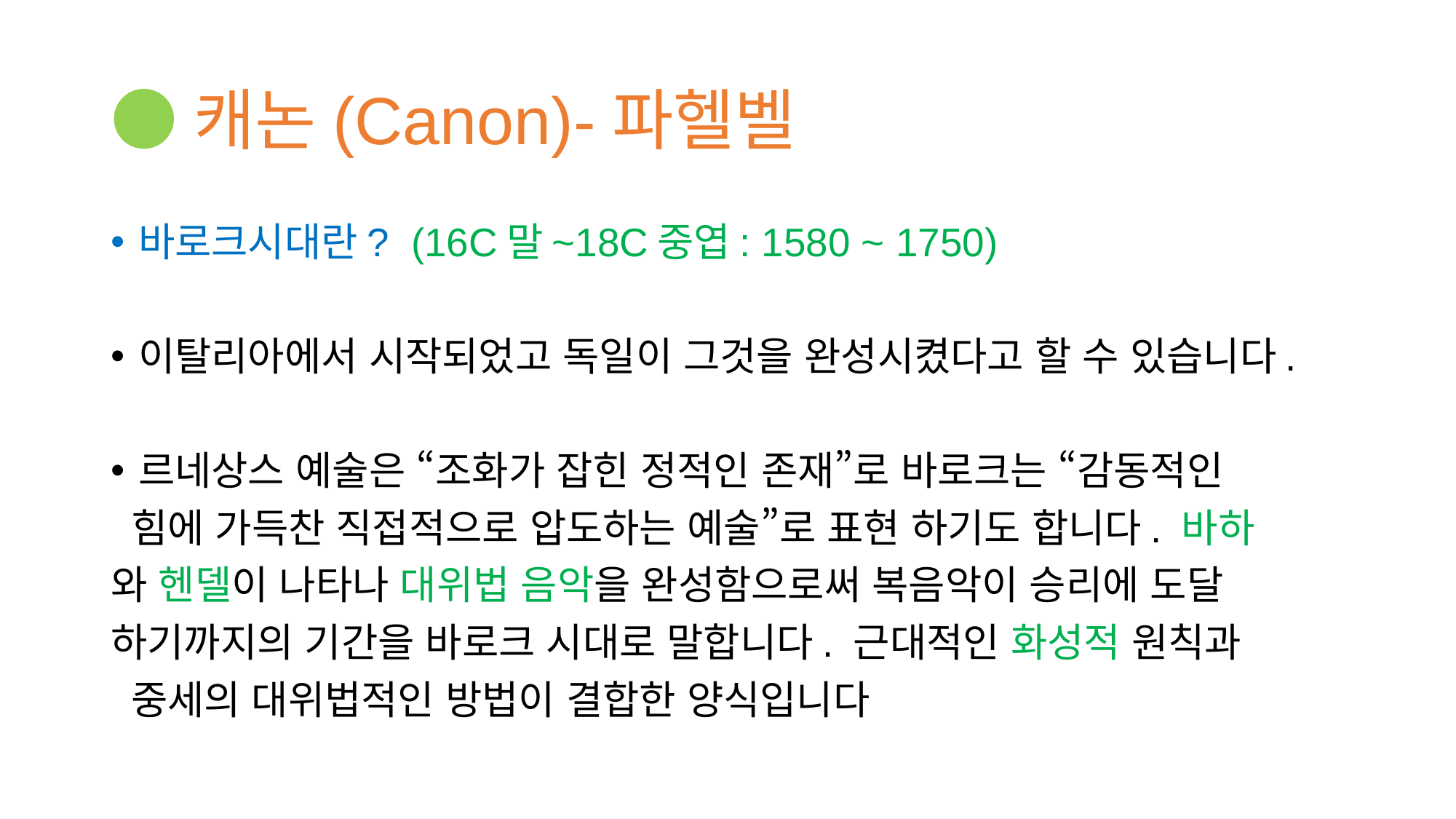

# ●캐논(Canon)-파헬벨
바로크시대란?  (16C말~18C중엽: 1580 ~ 1750)

이탈리아에서 시작되었고 독일이 그것을 완성시켰다고 할 수 있습니다.

르네상스 예술은 “조화가 잡힌 정적인 존재”로 바로크는 “감동적인
 힘에 가득찬 직접적으로 압도하는 예술”로 표현 하기도 합니다. 바하
와 헨델이 나타나 대위법 음악을 완성함으로써 복음악이 승리에 도달
하기까지의 기간을 바로크 시대로 말합니다. 근대적인 화성적 원칙과
 중세의 대위법적인 방법이 결합한 양식입니다